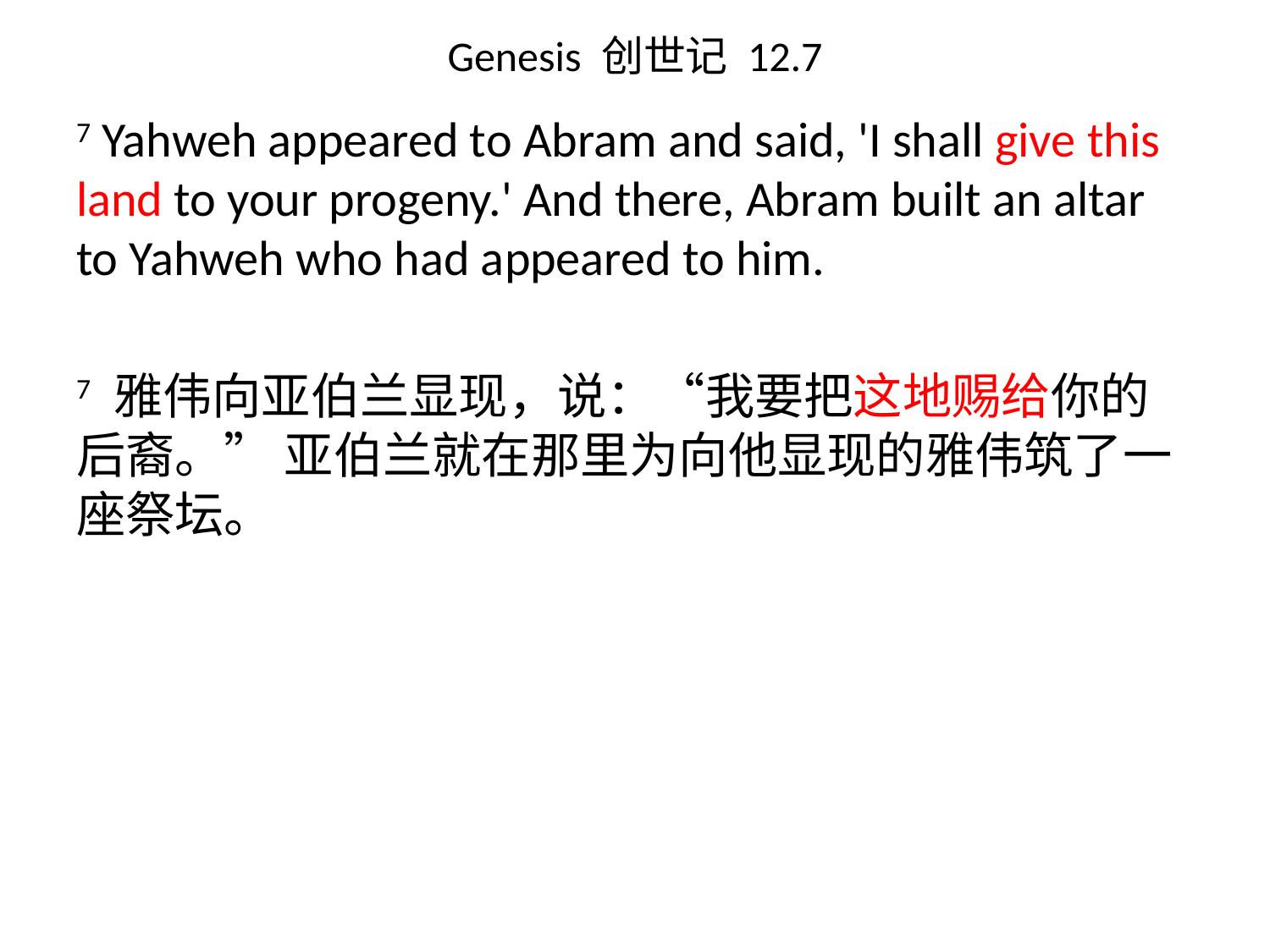

# Genesis 创世记 12.7
7 Yahweh appeared to Abram and said, 'I shall give this land to your progeny.' And there, Abram built an altar to Yahweh who had appeared to him.

7 雅伟向亚伯兰显现，说：“我要把这地赐给你的后裔。” 亚伯兰就在那里为向他显现的雅伟筑了一座祭坛。